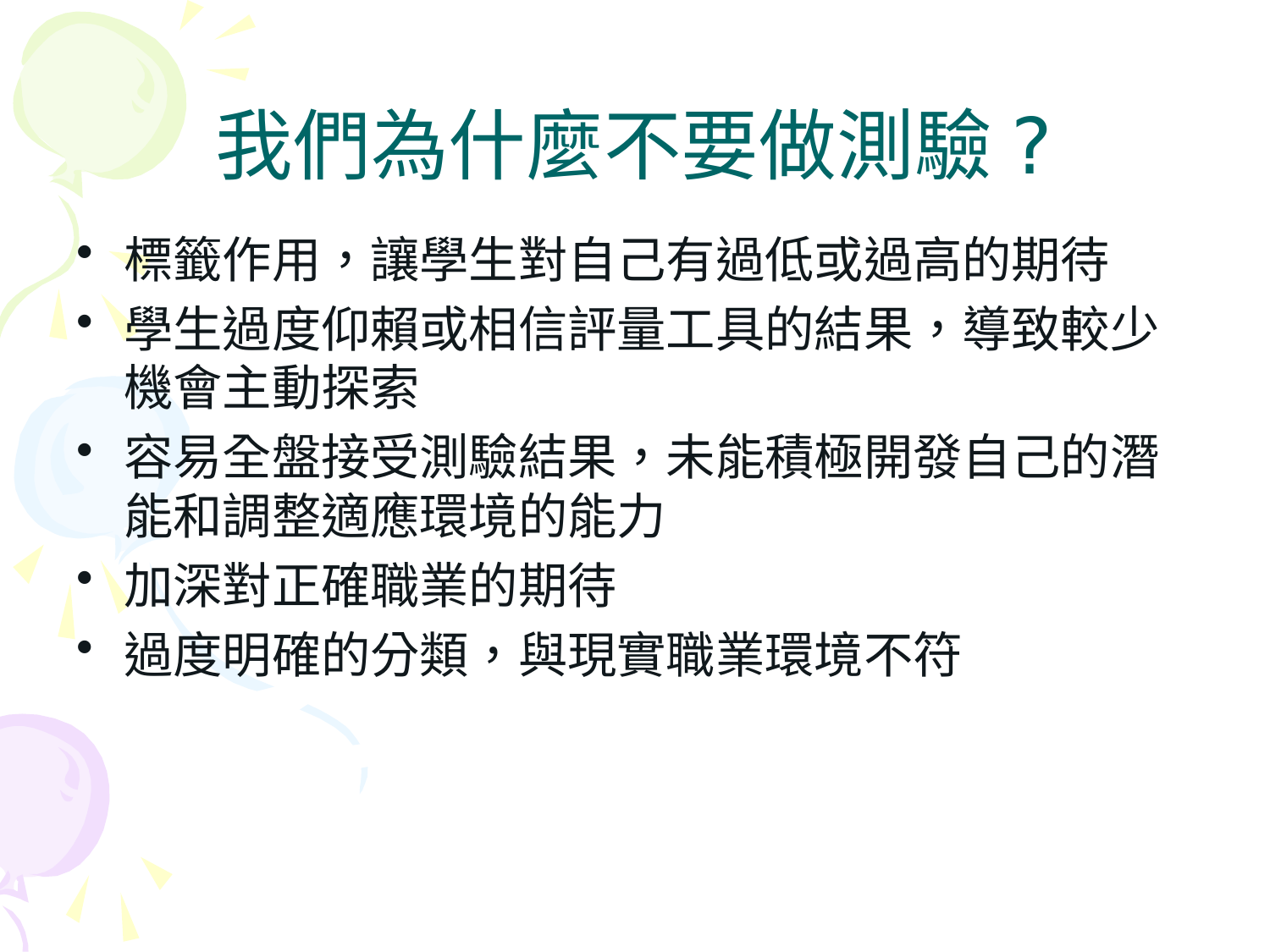

# 我們為什麼不要做測驗?
標籤作用，讓學生對自己有過低或過高的期待
學生過度仰賴或相信評量工具的結果，導致較少機會主動探索
容易全盤接受測驗結果，未能積極開發自己的潛能和調整適應環境的能力
加深對正確職業的期待
過度明確的分類，與現實職業環境不符